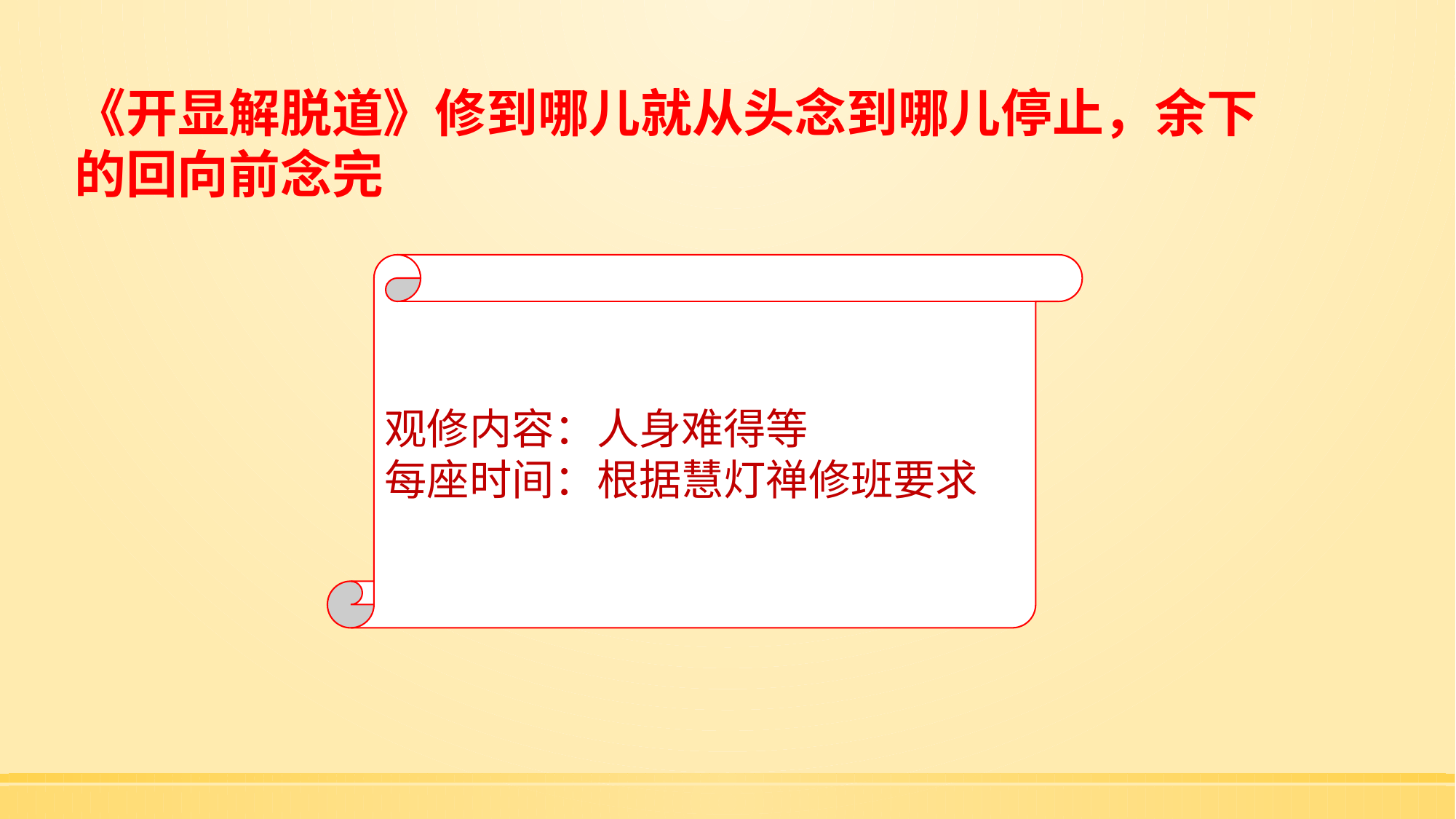

# 《开显解脱道》修到哪儿就从头念到哪儿停止，余下的回向前念完
观修内容：人身难得等
每座时间：根据慧灯禅修班要求